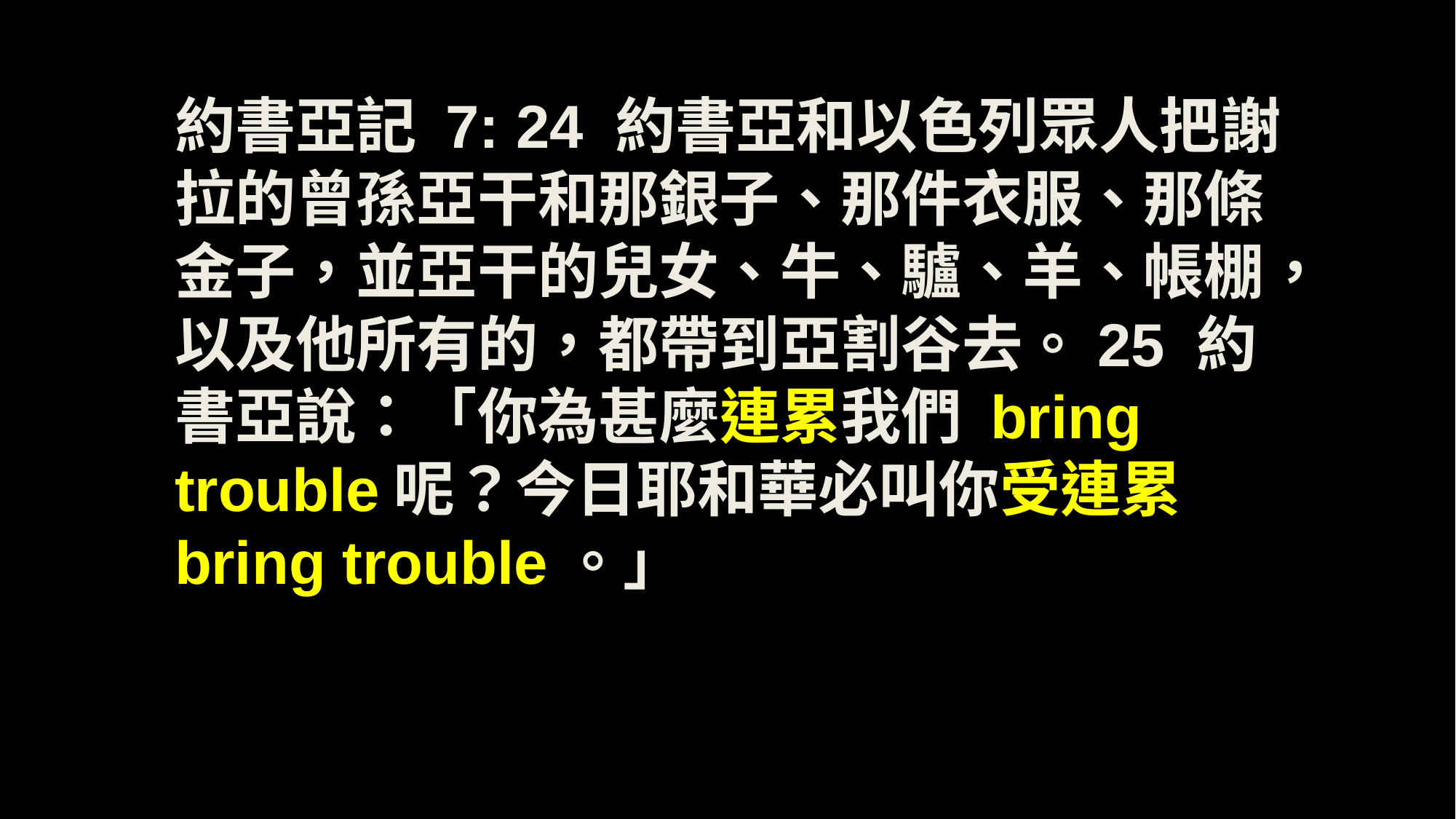

約書亞記 7: 24 約書亞和以色列眾人把謝拉的曾孫亞干和那銀子、那件衣服、那條金子，並亞干的兒女、牛、驢、羊、帳棚，以及他所有的，都帶到亞割谷去。25 約書亞說：「你為甚麼連累我們 bring trouble呢？今日耶和華必叫你受連累bring trouble。」